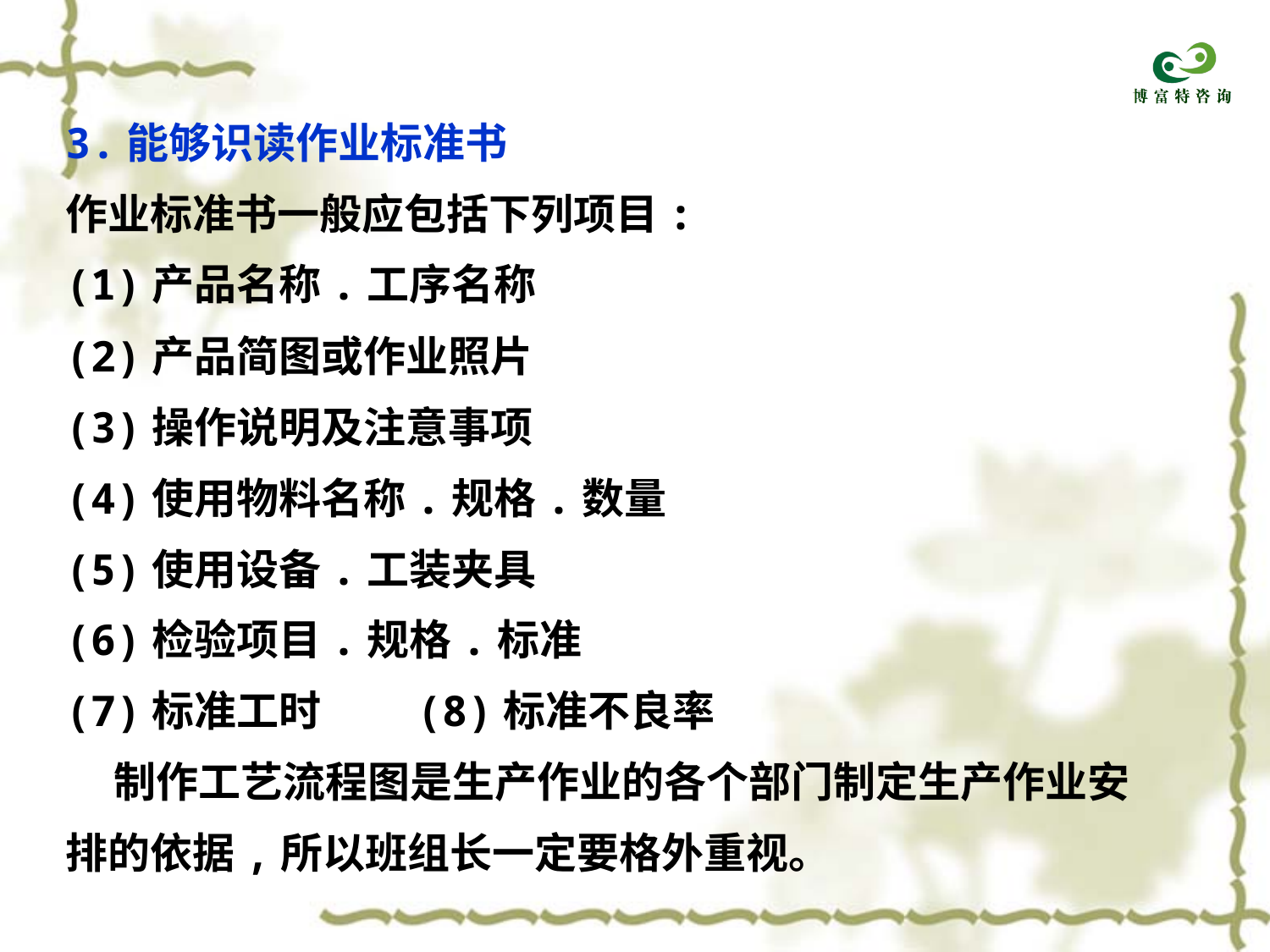

3.能够识读作业标准书
作业标准书一般应包括下列项目:
(1)产品名称.工序名称
(2)产品简图或作业照片
(3)操作说明及注意事项
(4)使用物料名称.规格.数量
(5)使用设备.工装夹具
(6)检验项目.规格.标准
(7)标准工时         (8)标准不良率
    制作工艺流程图是生产作业的各个部门制定生产作业安
排的依据,所以班组长一定要格外重视。